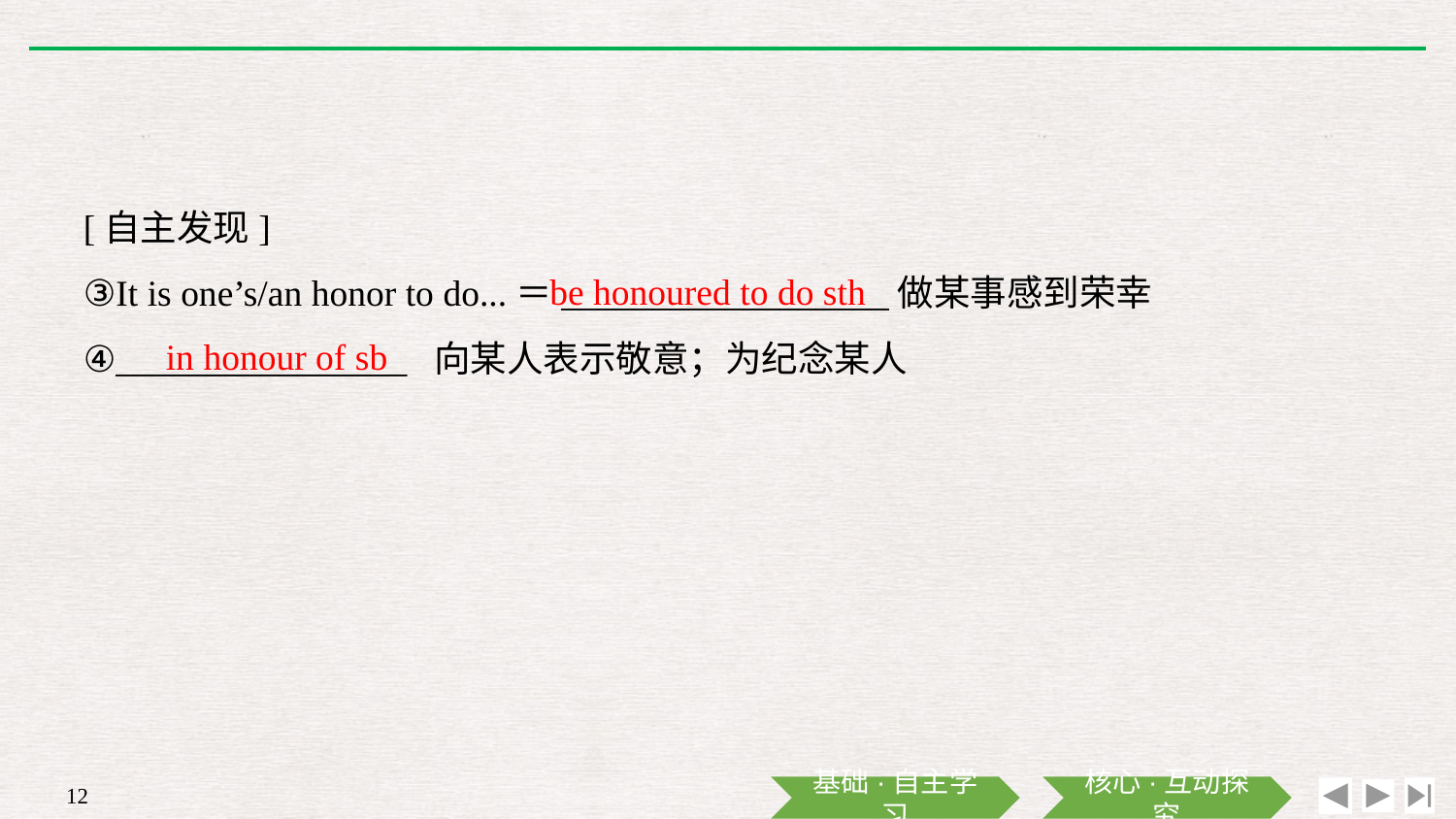

[自主发现]
③It is one’s/an honor to do...＝__________________做某事感到荣幸
④________________  向某人表示敬意；为纪念某人
be honoured to do sth
in honour of sb